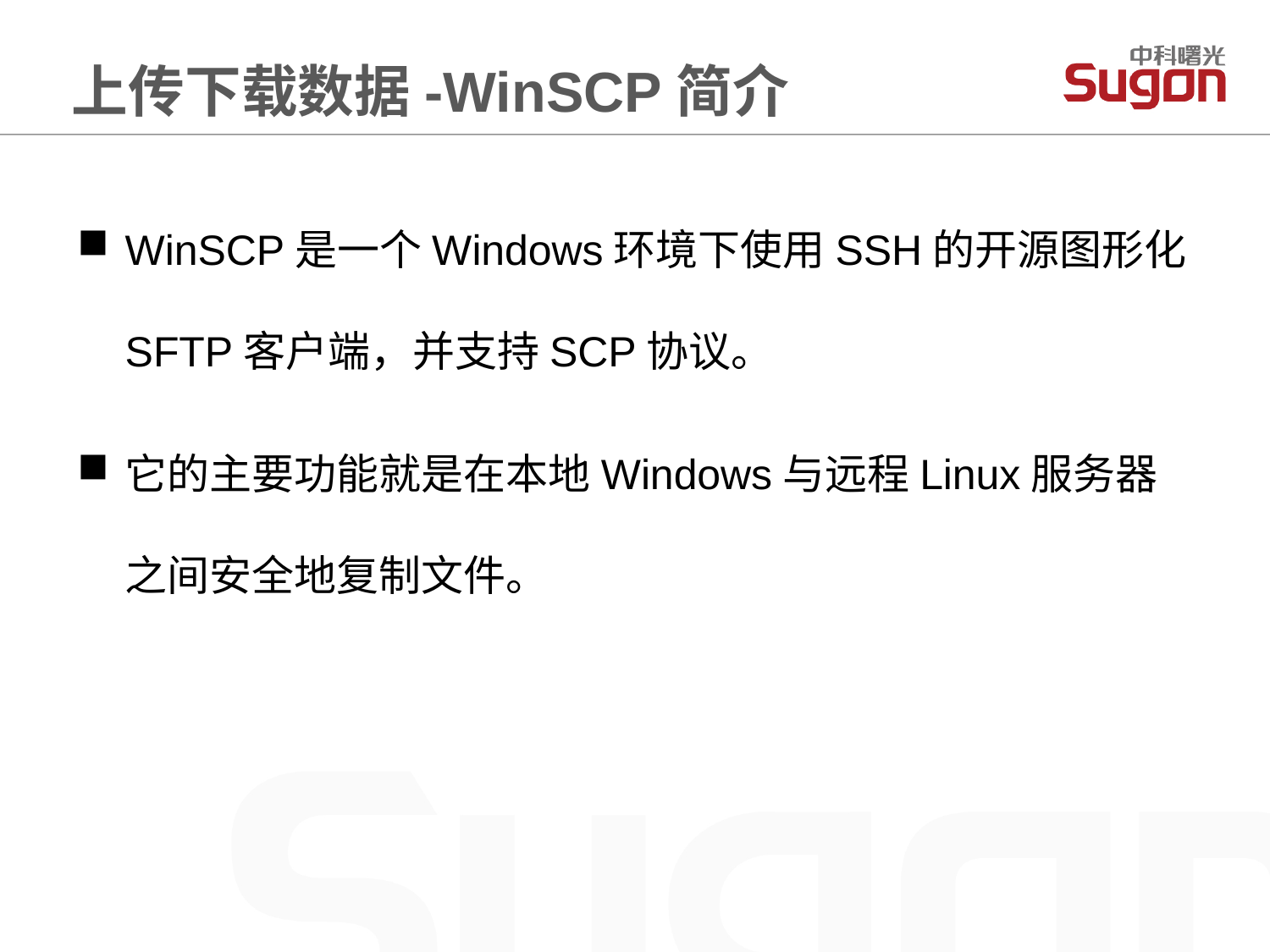

上传下载数据-WinSCP简介

WinSCP是一个Windows环境下使用SSH的开源图形化SFTP客户端，并支持SCP协议。
它的主要功能就是在本地Windows与远程Linux服务器之间安全地复制文件。